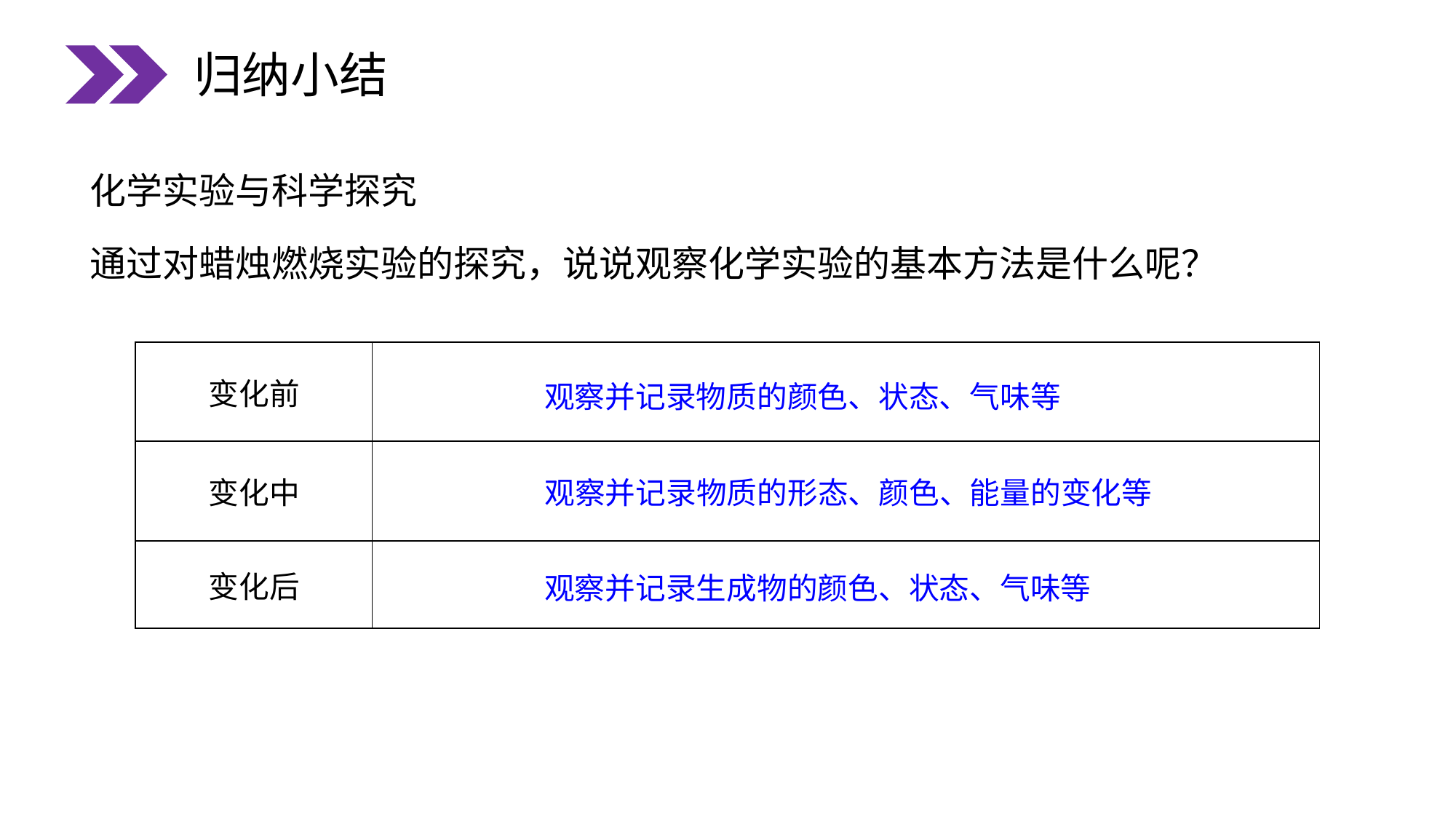

归纳小结
化学实验与科学探究
通过对蜡烛燃烧实验的探究，说说观察化学实验的基本方法是什么呢？
| 变化前 |  |
| --- | --- |
| 变化中 |  |
| 变化后 |  |
观察并记录物质的颜色、状态、气味等
观察并记录物质的形态、颜色、能量的变化等
观察并记录生成物的颜色、状态、气味等